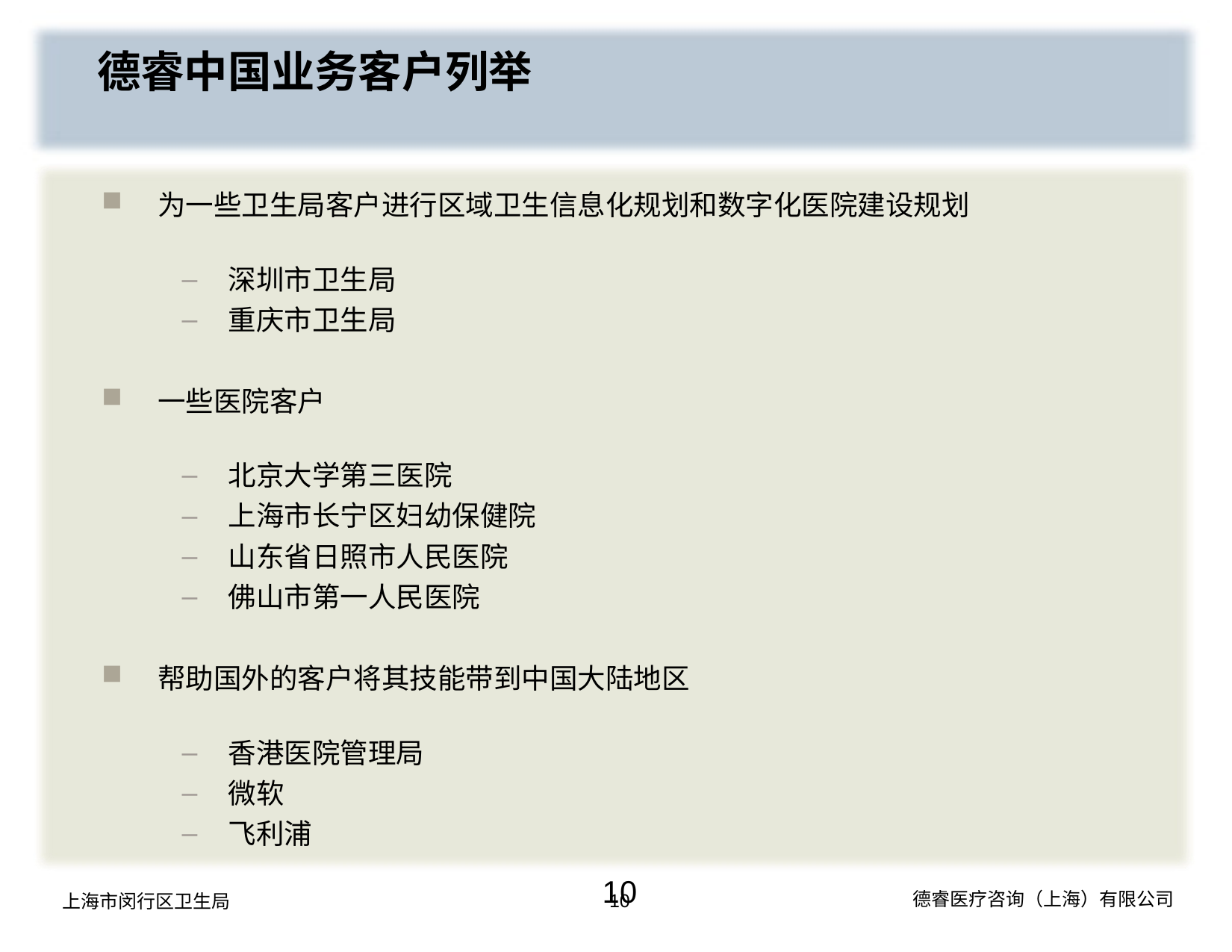

德睿中国业务客户列举
为一些卫生局客户进行区域卫生信息化规划和数字化医院建设规划
深圳市卫生局
重庆市卫生局

一些医院客户
北京大学第三医院
上海市长宁区妇幼保健院
山东省日照市人民医院
佛山市第一人民医院

帮助国外的客户将其技能带到中国大陆地区
香港医院管理局
微软
飞利浦
10
10